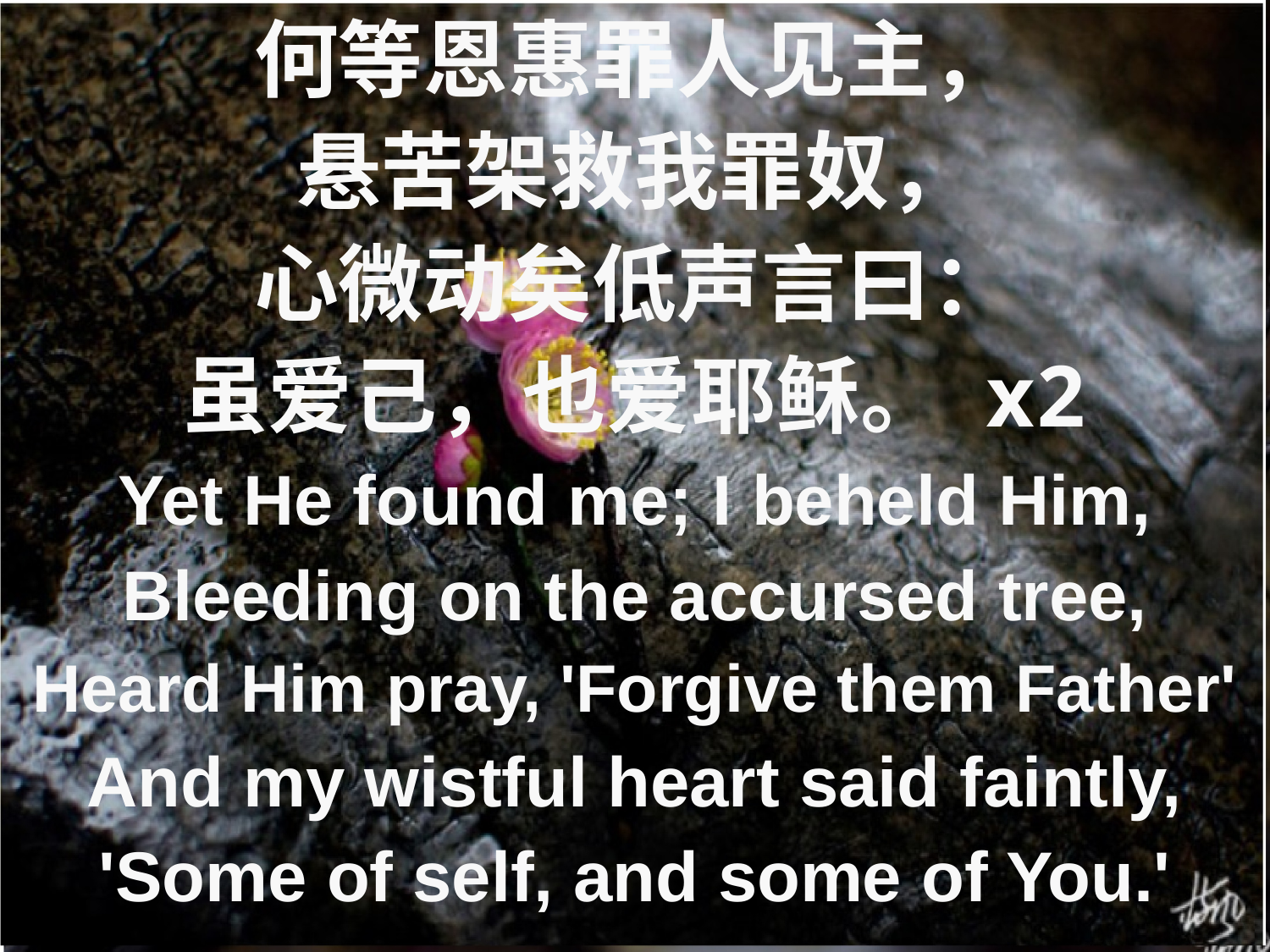

何等恩惠罪人见主，
悬苦架救我罪奴，
心微动矣低声言曰：
虽爱己，也爱耶稣。 x2
Yet He found me; I beheld Him,
Bleeding on the accursed tree,
Heard Him pray, 'Forgive them Father'
And my wistful heart said faintly,
'Some of self, and some of You.'